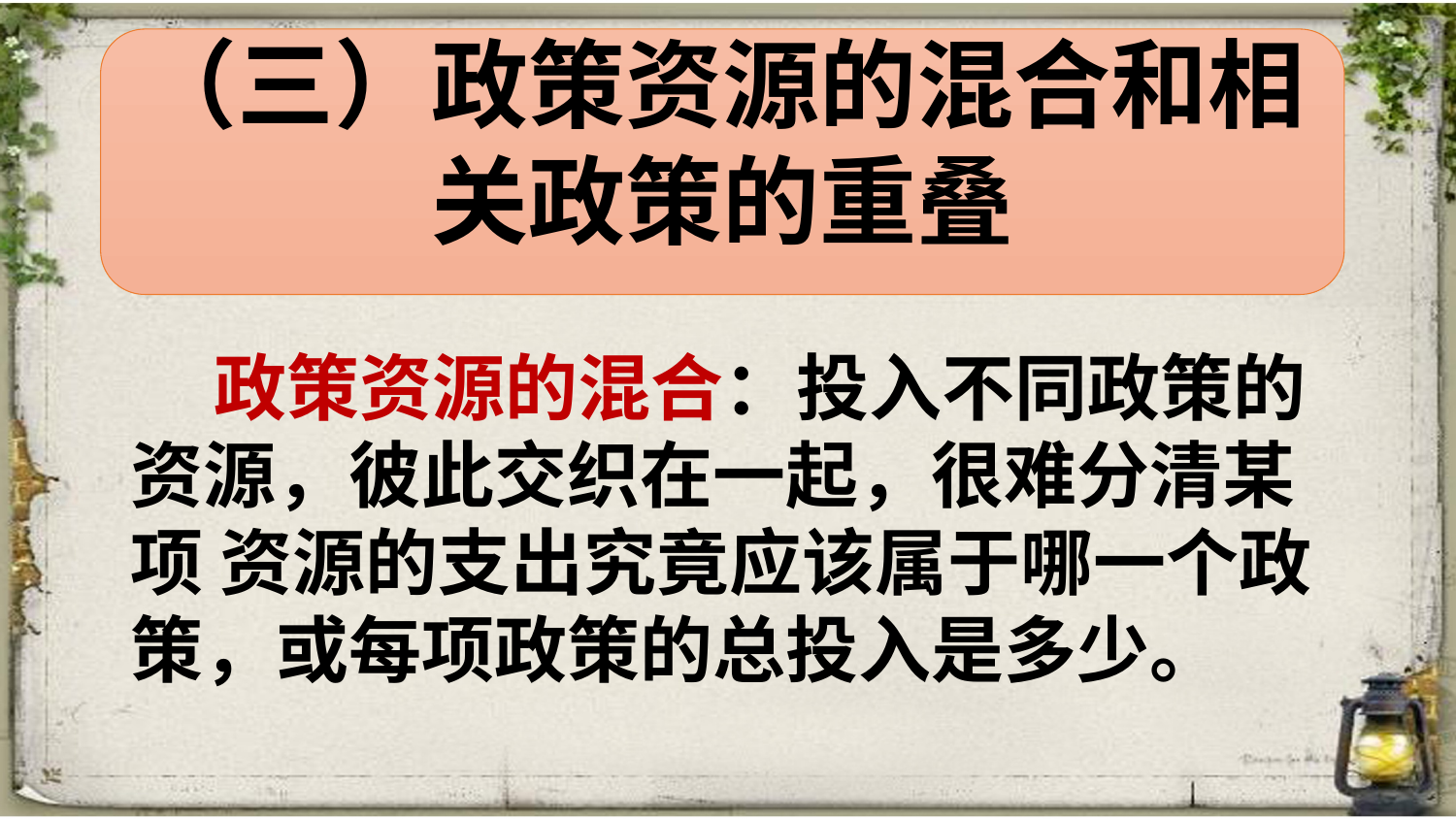

（三）政策资源的混合和相关政策的重叠

    政策资源的混合：投入不同政策的资源，彼此交织在一起，很难分清某项 资源的支出究竟应该属于哪一个政策，或每项政策的总投入是多少。